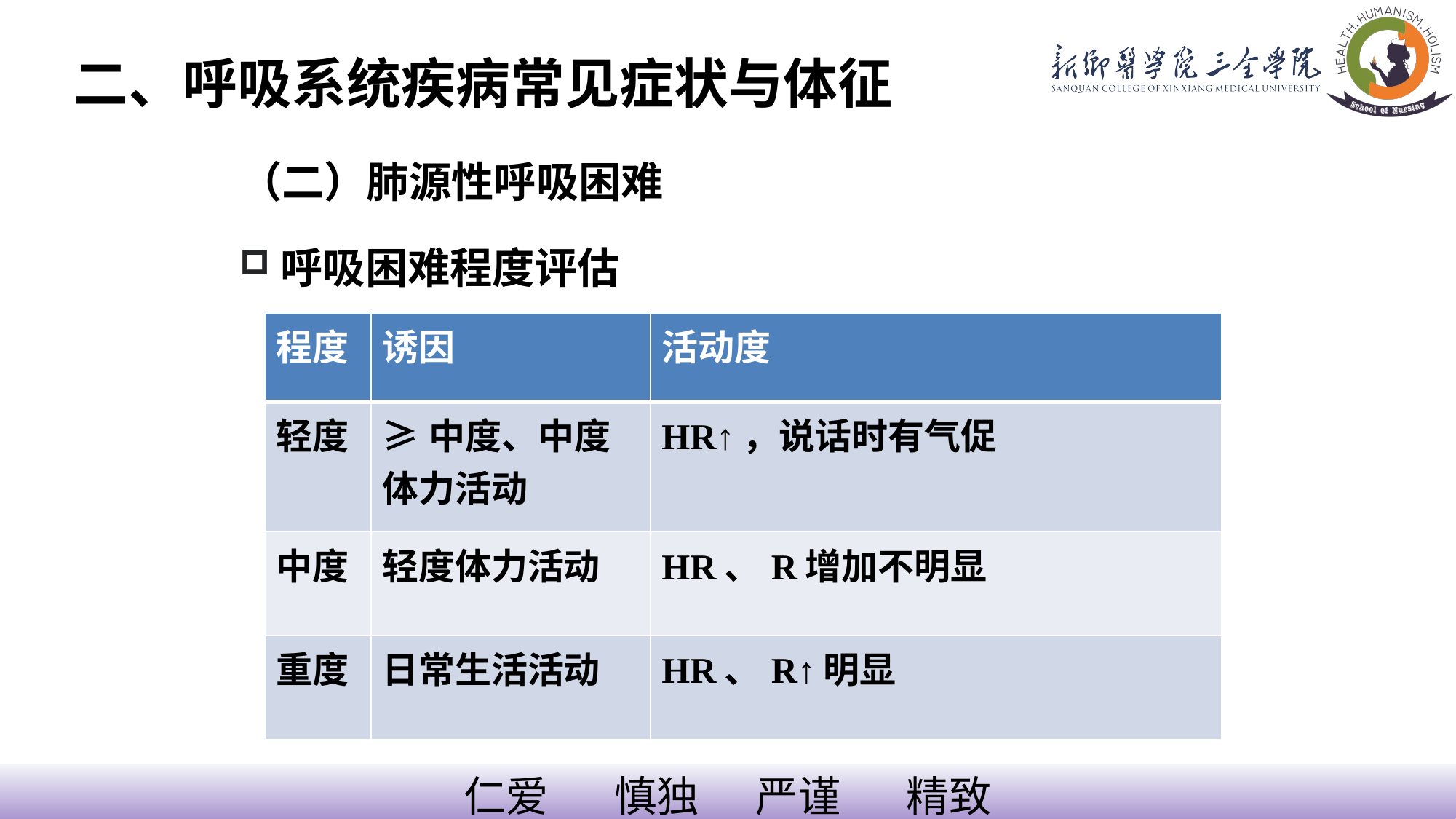

# 二、呼吸系统疾病常见症状与体征
（二）肺源性呼吸困难
呼吸困难程度评估

| 程度 | 诱因 | 活动度 |
| --- | --- | --- |
| 轻度 | ≥中度、中度体力活动 | HR↑，说话时有气促 |
| 中度 | 轻度体力活动 | HR、R增加不明显 |
| 重度 | 日常生活活动 | HR、R↑明显 |